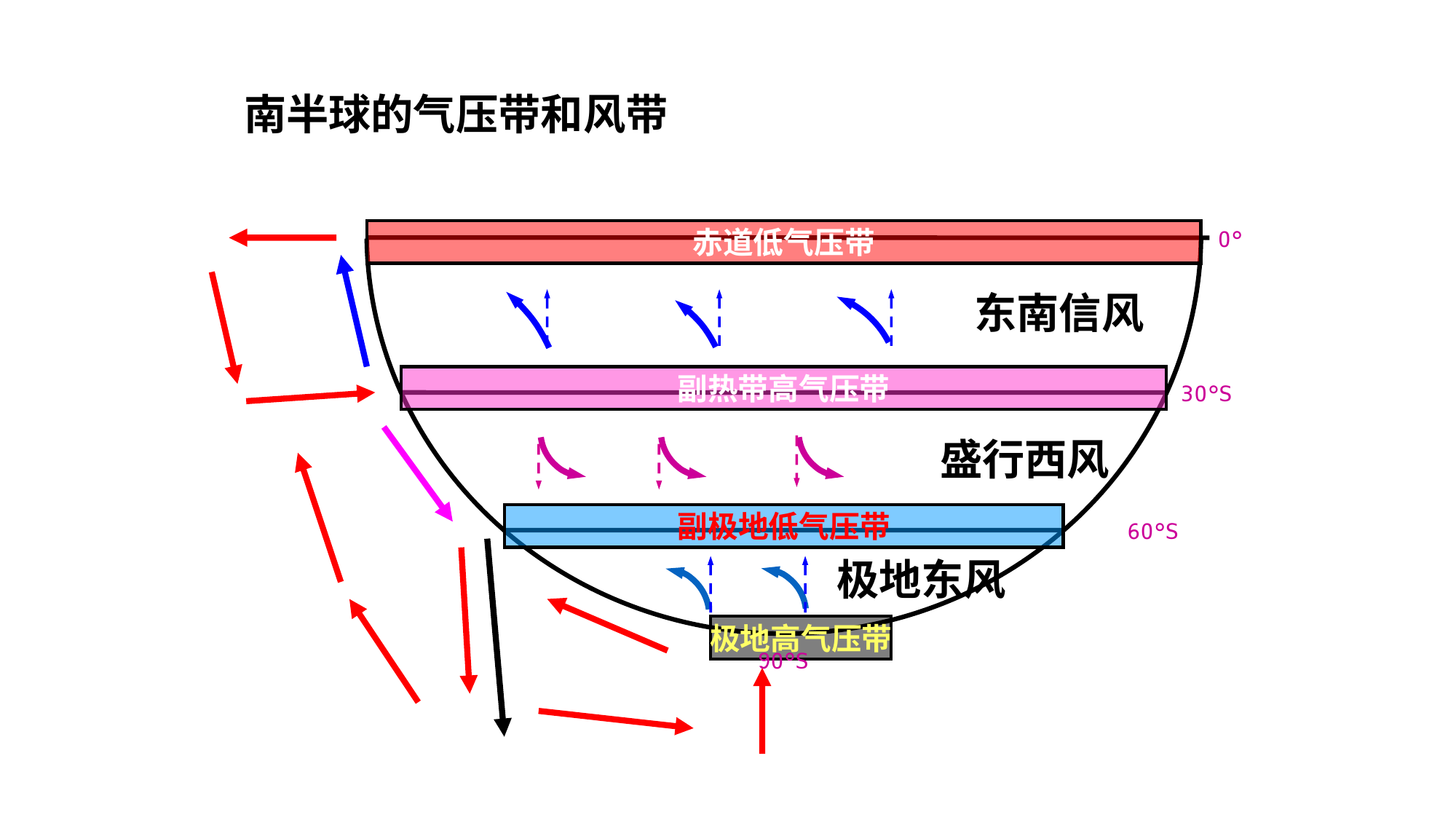

南半球的气压带和风带
赤道低气压带
0°

东南信风

副热带高气压带
30°S

盛行西风

副极地低气压带
60°S

极地东风

极地高气压带
90°S